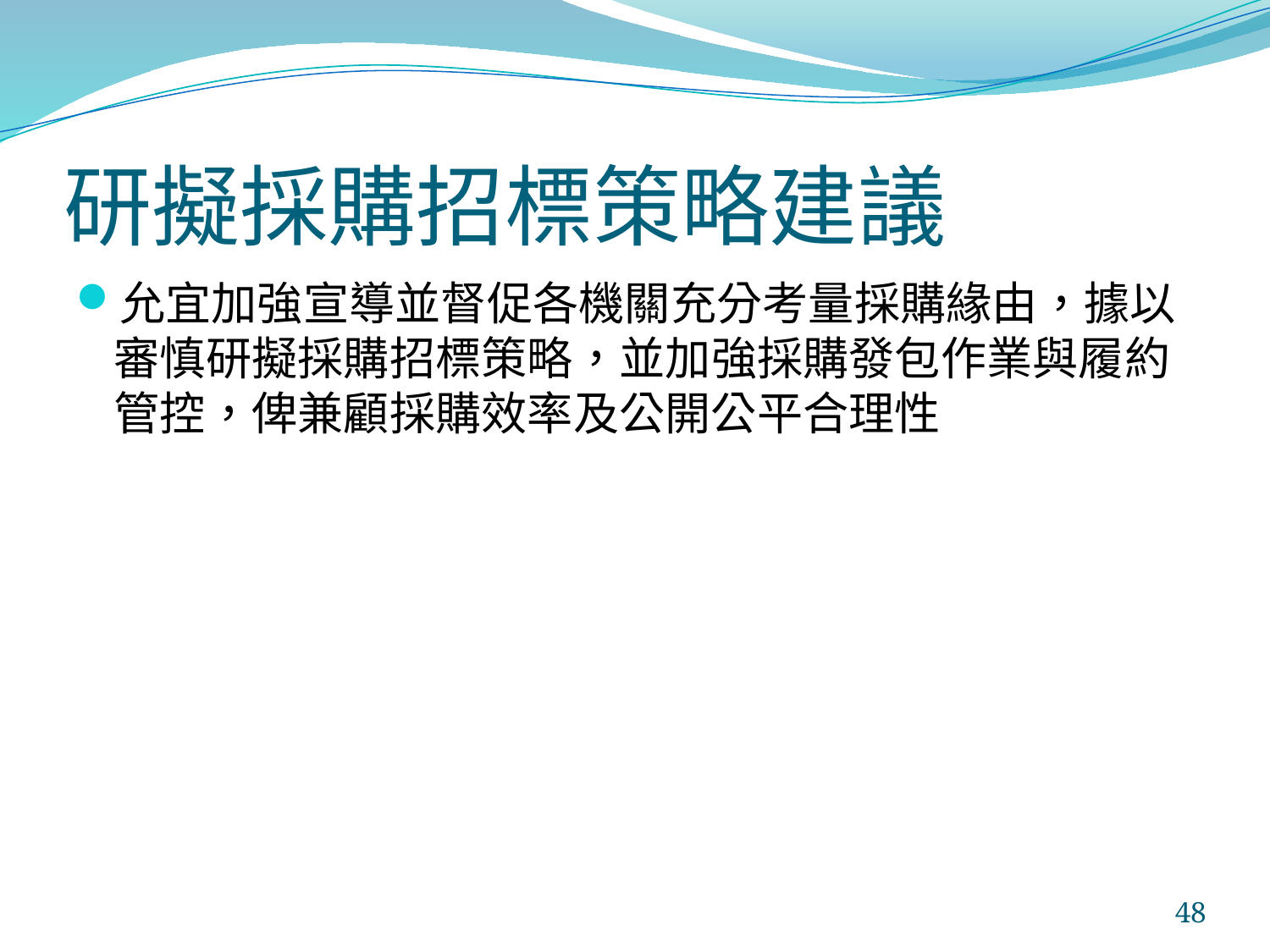

# 研擬採購招標策略建議
允宜加強宣導並督促各機關充分考量採購緣由，據以審慎研擬採購招標策略，並加強採購發包作業與履約管控，俾兼顧採購效率及公開公平合理性
48